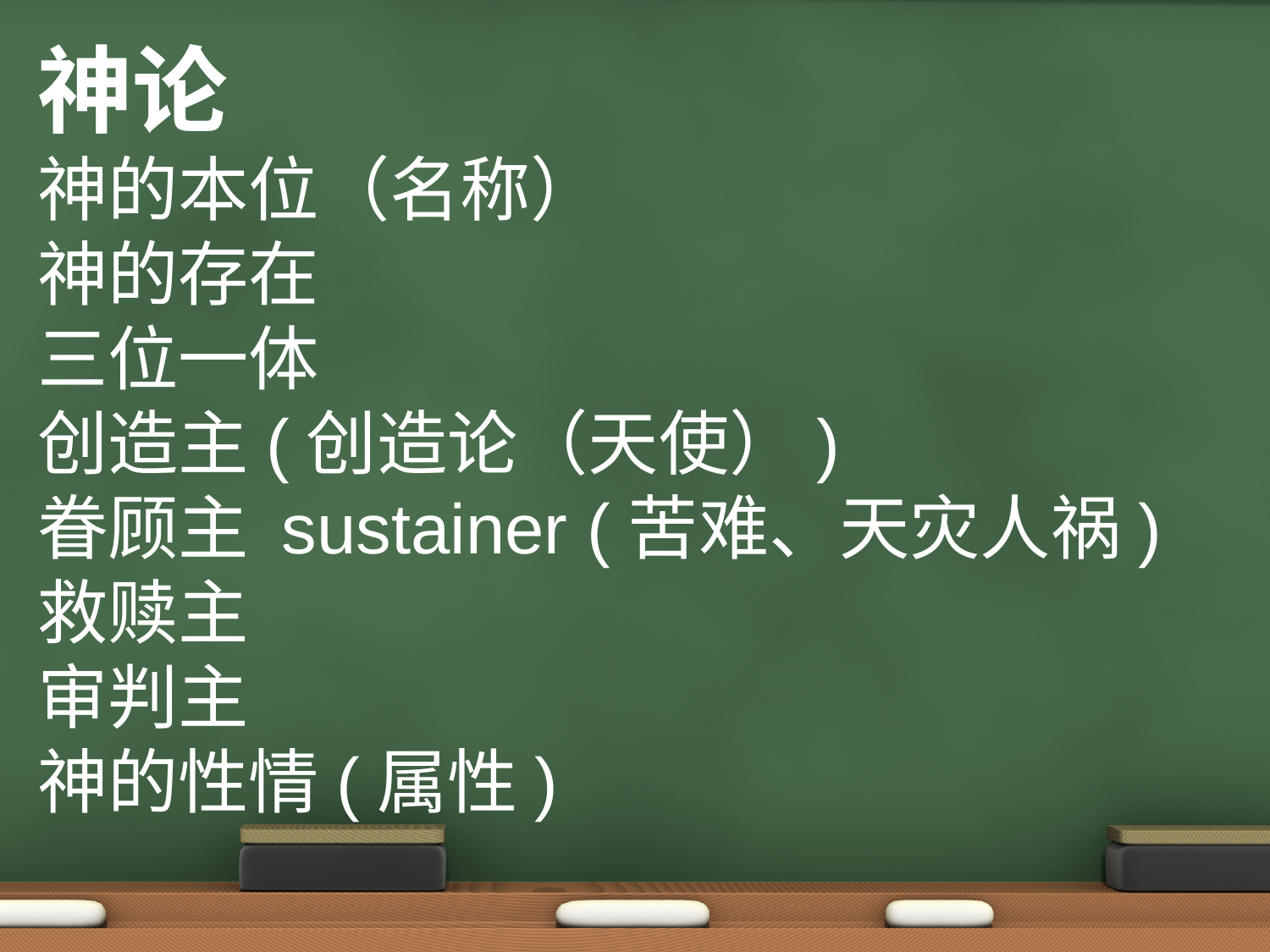

神论
神的本位（名称）
神的存在
三位一体
创造主(创造论（天使）)
眷顾主 sustainer (苦难、天灾人祸)
救赎主
审判主
神的性情(属性)